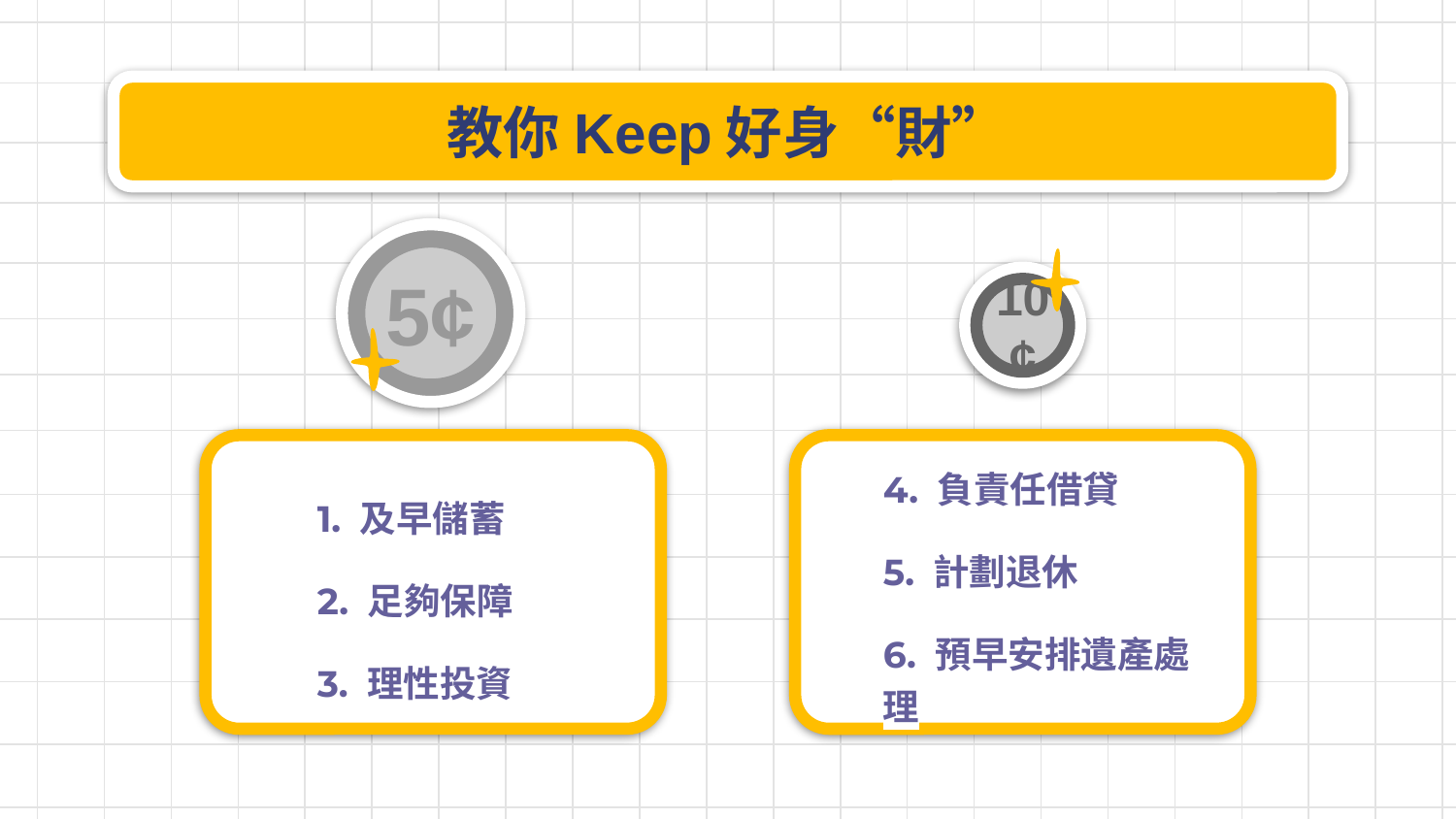

# 教你Keep好身“財”
1. 及早儲蓄
2. 足夠保障
3. 理性投資

4. 負責任借貸
5. 計劃退休
6. 預早安排遺產處理